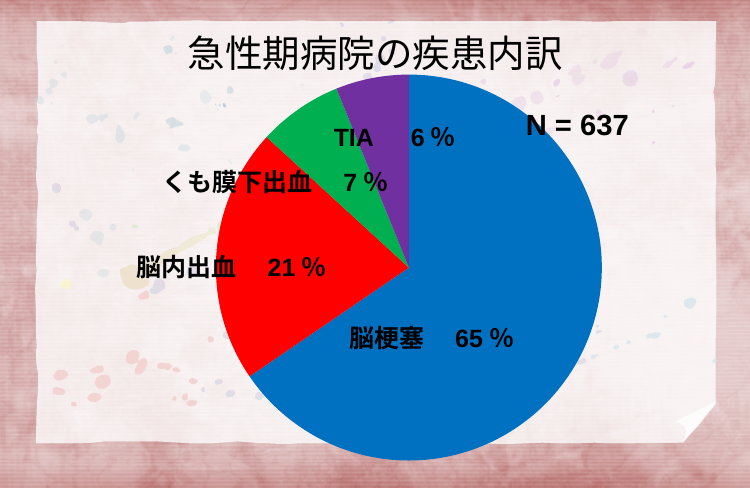

# 急性期病院の疾患内訳

### Chart

| Category |  |
|---|---|

### Chart

| Category |
|---|
N = 637
TIA　6％
くも膜下出血　7％
脳内出血　21％
脳梗塞　65％